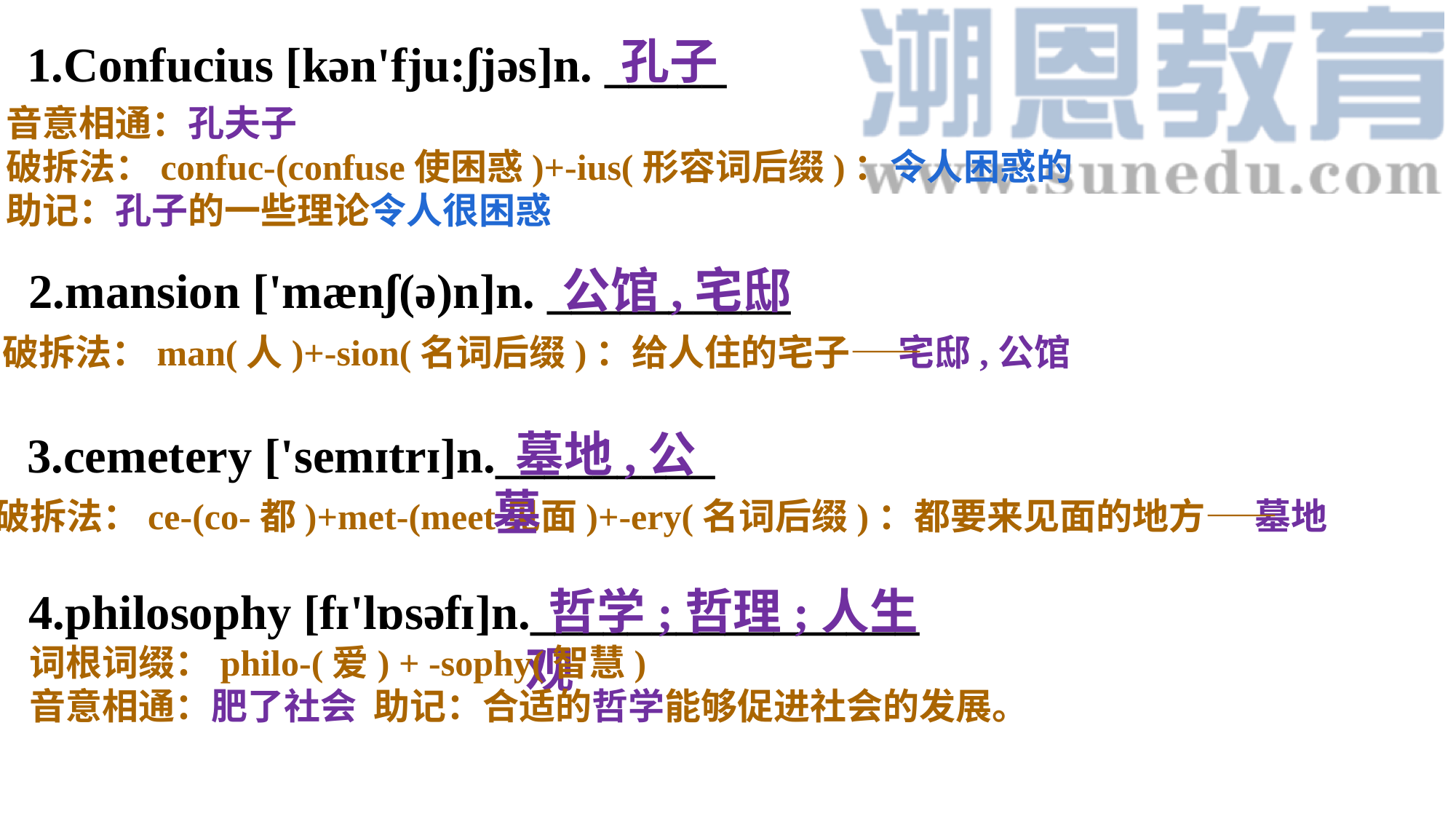

孔子
1.Confucius [kən'fju:ʃjəs]n. _____

音意相通：孔夫子
破拆法：confuc-(confuse使困惑)+-ius(形容词后缀)：令人困惑的
助记：孔子的一些理论令人很困惑
2.mansion ['mænʃ(ə)n]n. __________

公馆,宅邸
破拆法：man(人)+-sion(名词后缀)：给人住的宅子——
宅邸,公馆
3.cemetery ['semɪtrɪ]n._________
 墓地,公墓
破拆法：ce-(co-都)+met-(meet见面)+-ery(名词后缀)：都要来见面的地方——
墓地
4.philosophy [fɪ'lɒsəfɪ]n.________________
 哲学;哲理;人生观
词根词缀：philo-(爱) + -sophy(智慧)
音意相通：肥了社会  助记：合适的哲学能够促进社会的发展。